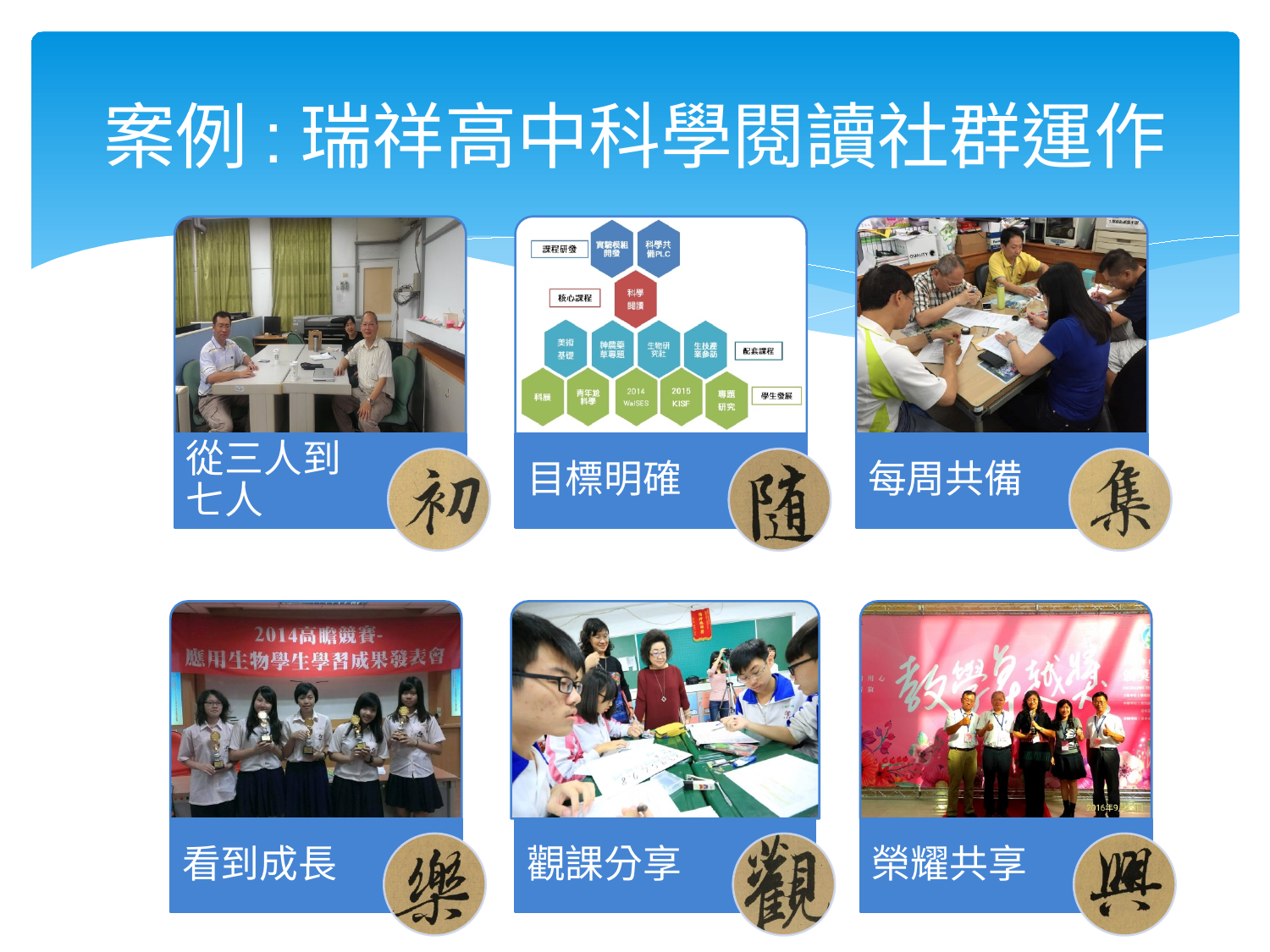

# 案例:瑞祥高中科學閱讀社群運作
從三人到七人
目標明確
每周共備
看到成長
觀課分享
榮耀共享